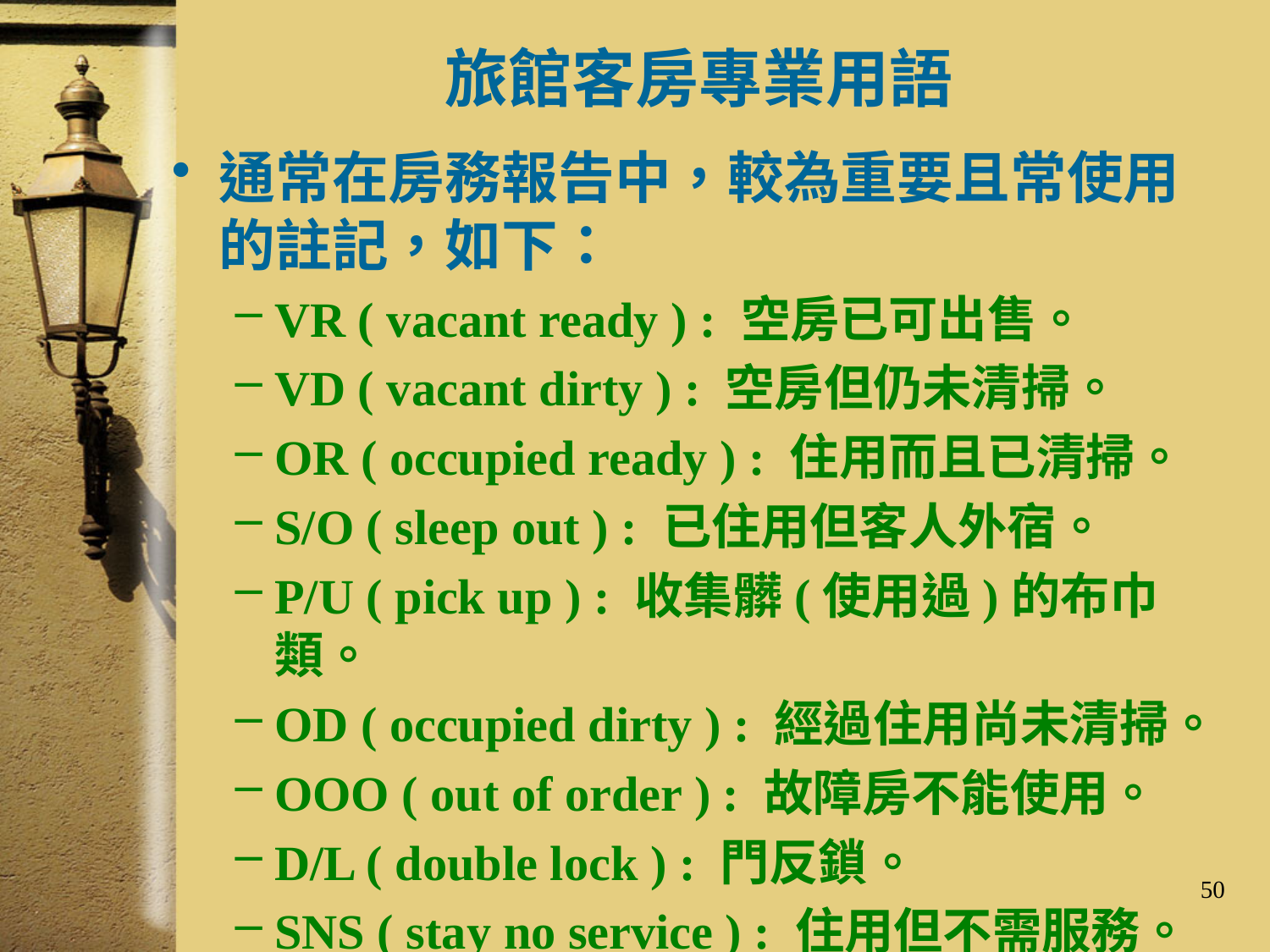

# 旅館客房專業用語

通常在房務報告中，較為重要且常使用的註記，如下：
VR ( vacant ready ) : 空房已可出售。
VD ( vacant dirty ) : 空房但仍未清掃。
OR ( occupied ready ) : 住用而且已清掃。
S/O ( sleep out ) : 已住用但客人外宿。
P/U ( pick up ) : 收集髒(使用過)的布巾類。
OD ( occupied dirty ) : 經過住用尚未清掃。
OOO ( out of order ) : 故障房不能使用。
D/L ( double lock ) : 門反鎖。
SNS ( stay no service ) : 住用但不需服務。
50